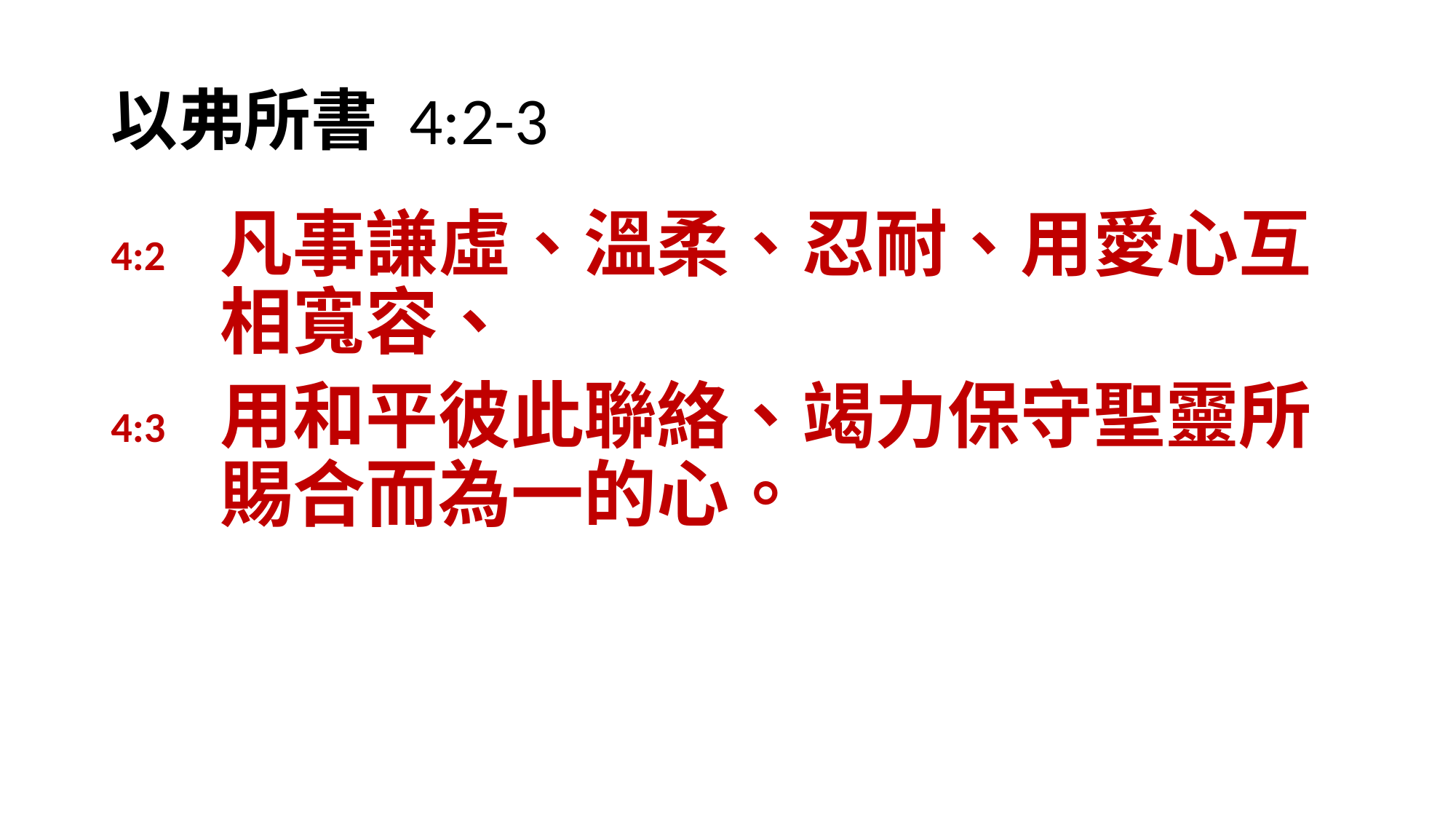

# 以弗所書 4:2-3
4:2	凡事謙虛、溫柔、忍耐、用愛心互	相寬容、
4:3	用和平彼此聯絡、竭力保守聖靈所	賜合而為一的心。